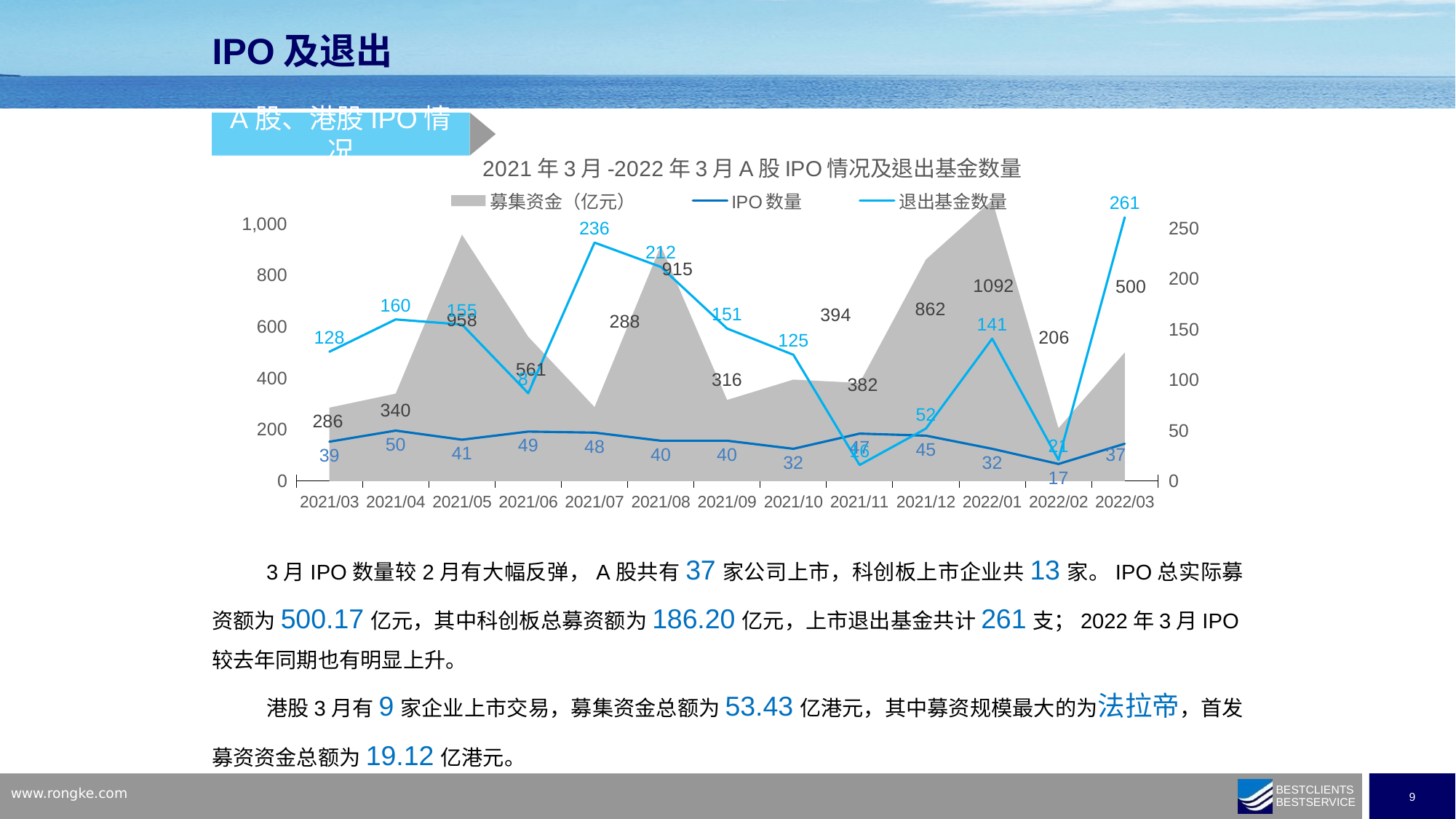

IPO及退出
A股、港股IPO情况

### Chart: 2021年3月-2022年3月A股IPO情况及退出基金数量

| Category | 募集资金（亿元） | IPO数量 | 退出基金数量 |
|---|---|---|---|
| 44256 | 285.68 | 39.0 | 128.0 |
| 44308 | 340.0 | 50.0 | 160.0 |
| 44344 | 958.0 | 41.0 | 155.0 |
| 44348 | 561.45 | 49.0 | 87.0 |
| 44408 | 287.82 | 48.0 | 236.0 |
| 44439 | 914.9564 | 40.0 | 212.0 |
| 44440 | 315.5 | 40.0 | 151.0 |
| 44500 | 394.4662 | 32.0 | 125.0 |
| 44530 | 381.78 | 47.0 | 16.0 |
| 44561 | 861.7 | 45.0 | 52.0 |
| 44592 | 1092.1475 | 32.0 | 141.0 |
| 44593 | 205.926 | 17.0 | 21.0 |
| 44621 | 500.1743 | 37.0 | 261.0 |
3月IPO数量较2月有大幅反弹，A股共有37家公司上市，科创板上市企业共13家。IPO总实际募资额为500.17亿元，其中科创板总募资额为186.20亿元，上市退出基金共计261支；2022年3月IPO较去年同期也有明显上升。
港股3月有9家企业上市交易，募集资金总额为53.43亿港元，其中募资规模最大的为法拉帝，首发募资资金总额为19.12亿港元。